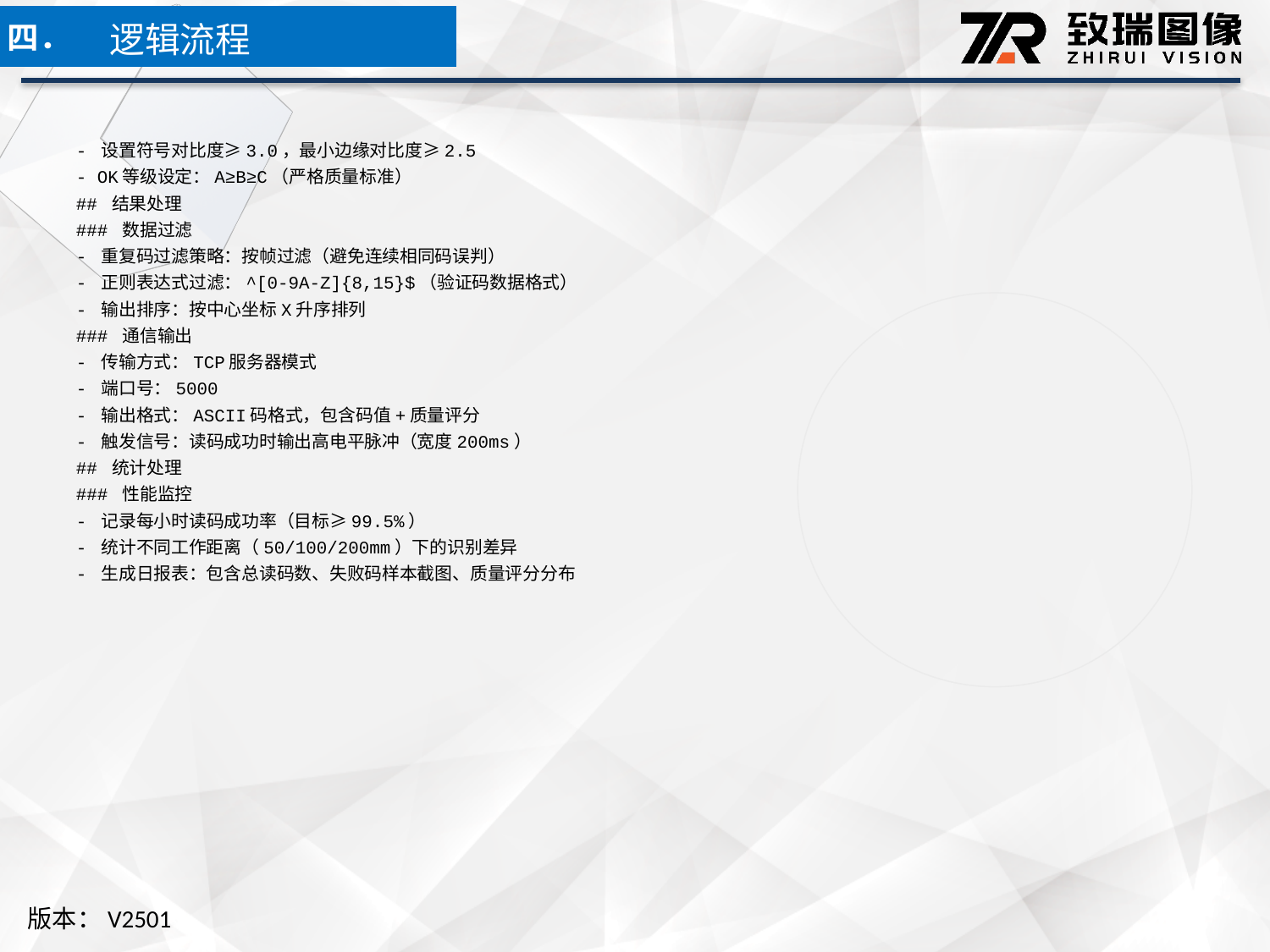

逻辑流程
四．

- 设置符号对比度≥3.0，最小边缘对比度≥2.5
- OK等级设定：A≥B≥C（严格质量标准）
## 结果处理
### 数据过滤
- 重复码过滤策略：按帧过滤（避免连续相同码误判）
- 正则表达式过滤：^[0-9A-Z]{8,15}$（验证码数据格式）
- 输出排序：按中心坐标X升序排列
### 通信输出
- 传输方式：TCP服务器模式
- 端口号：5000
- 输出格式：ASCII码格式，包含码值+质量评分
- 触发信号：读码成功时输出高电平脉冲（宽度200ms）
## 统计处理
### 性能监控
- 记录每小时读码成功率（目标≥99.5%）
- 统计不同工作距离（50/100/200mm）下的识别差异
- 生成日报表：包含总读码数、失败码样本截图、质量评分分布